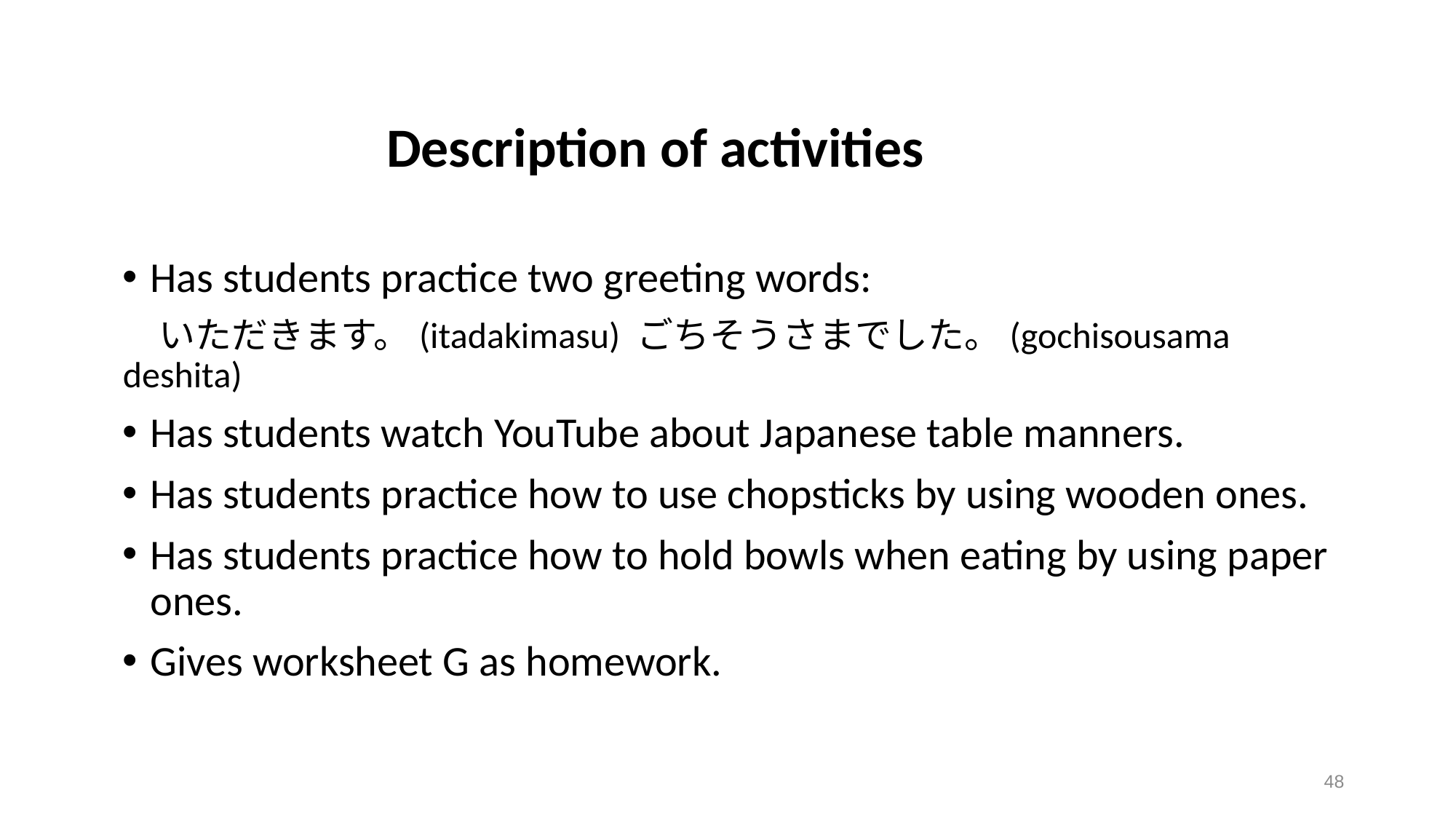

# Description of activities
Has students practice two greeting words:
　いただきます。(itadakimasu) ごちそうさまでした。(gochisousama deshita)
Has students watch YouTube about Japanese table manners.
Has students practice how to use chopsticks by using wooden ones.
Has students practice how to hold bowls when eating by using paper ones.
Gives worksheet G as homework.
48